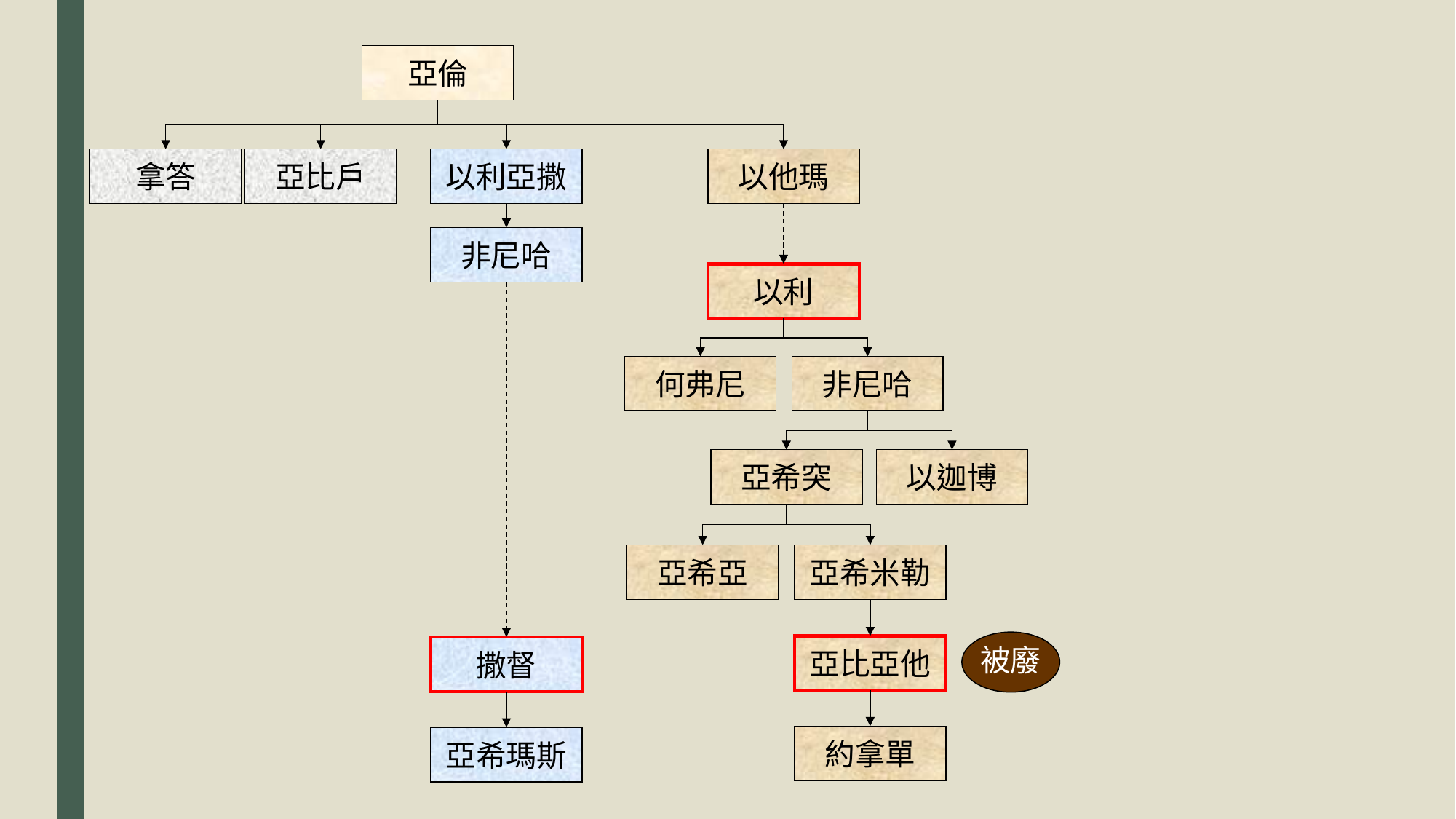

亞倫
拿答
亞比戶
以利亞撒
以他瑪
|  |
| --- |
|  |
|  |
|  |
|  |
|  |
|  |
|  |
|  |
|  |
|  |
非尼哈
以利
何弗尼
非尼哈
亞希突
以迦博
亞希亞
亞希米勒
被廢
亞比亞他
撒督
約拿單
亞希瑪斯